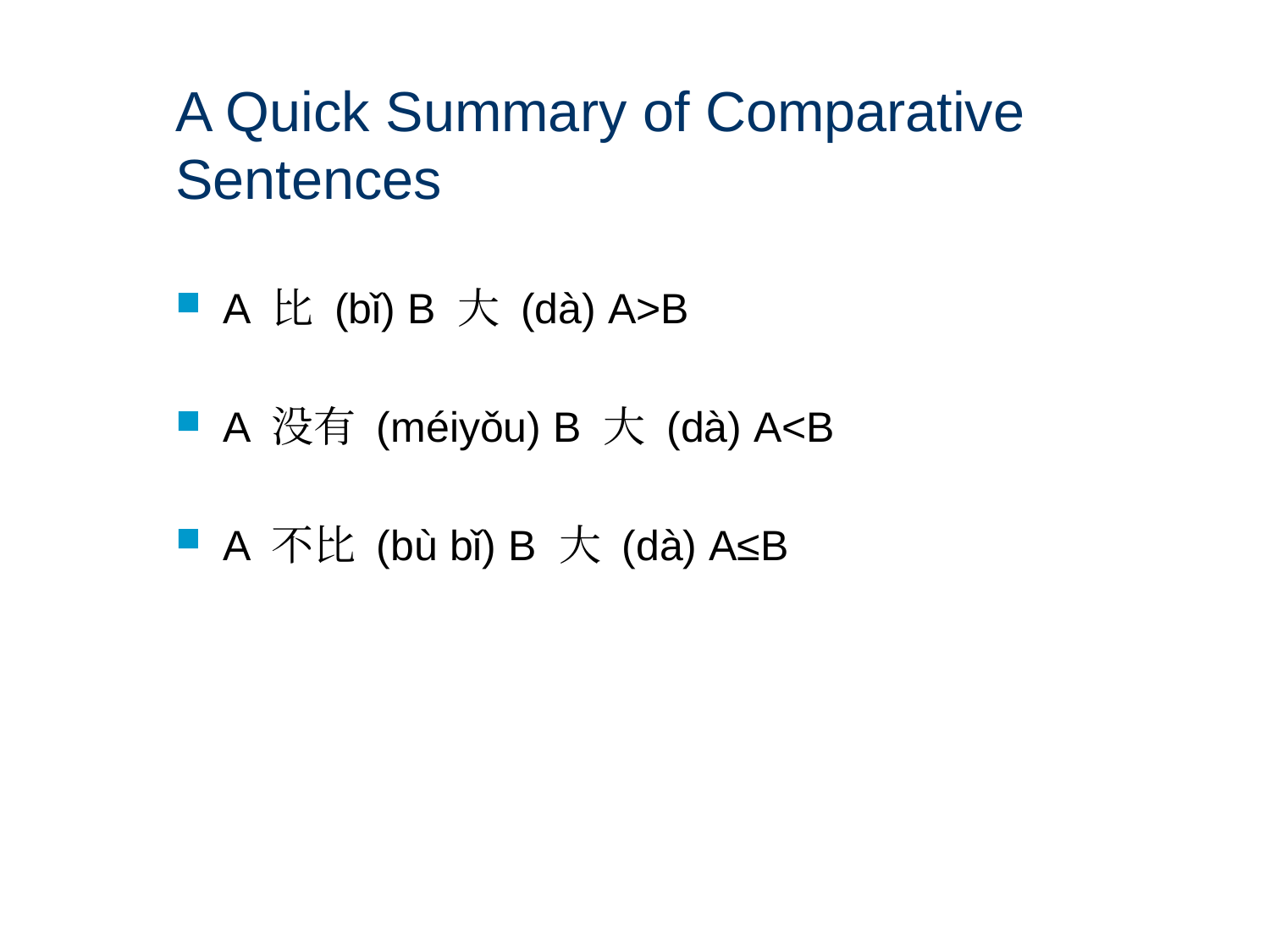

# A Quick Summary of Comparative Sentences
A 比 (bǐ) B 大 (dà) A>B

A 没有 (méiyǒu) B 大 (dà) A<B

A 不比 (bù bǐ) B 大 (dà) A≤B